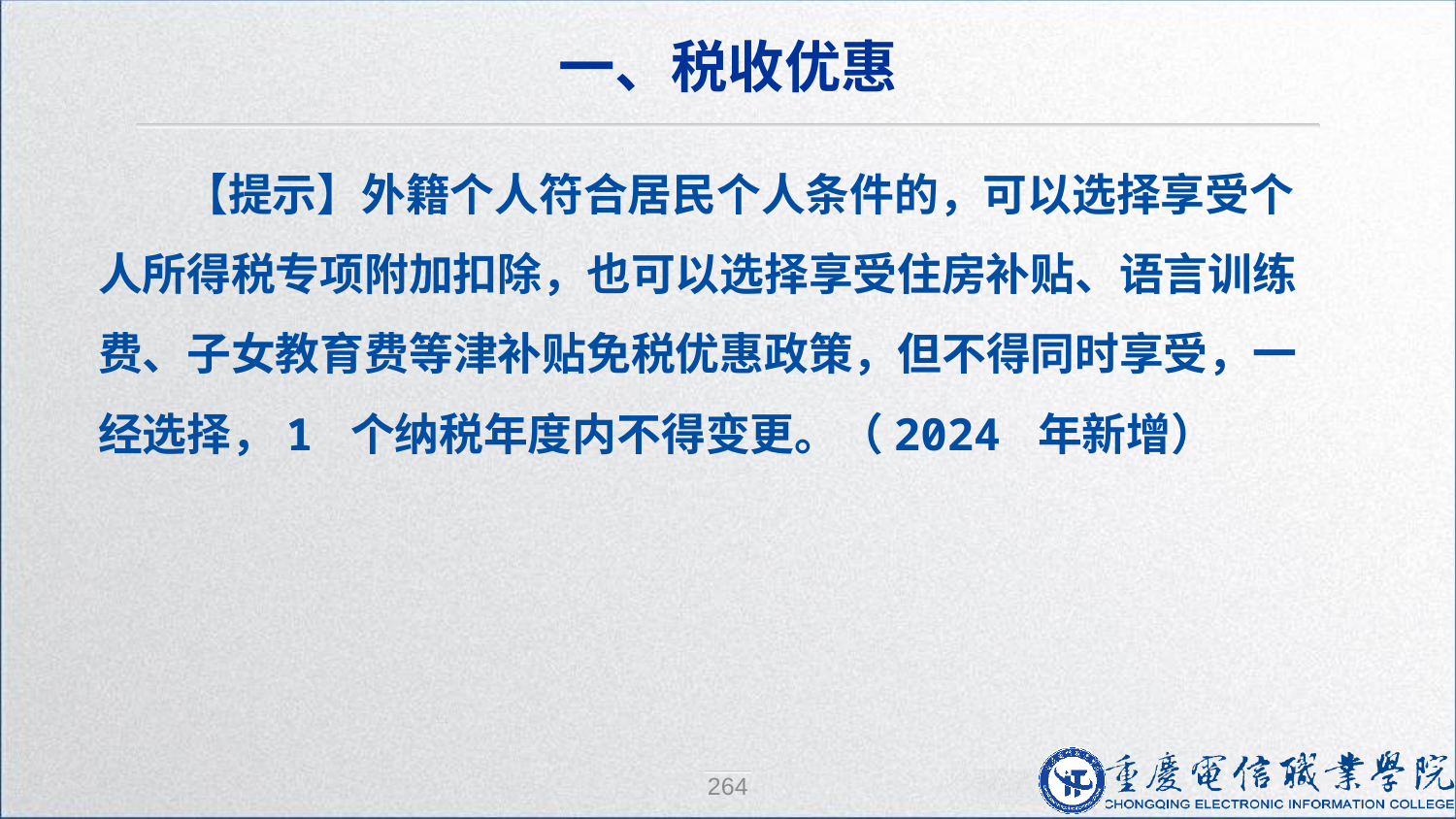

一、税收优惠
【提示】外籍个人符合居民个人条件的，可以选择享受个人所得税专项附加扣除，也可以选择享受住房补贴、语言训练费、子女教育费等津补贴免税优惠政策，但不得同时享受，一经选择，1 个纳税年度内不得变更。（2024 年新增）
264